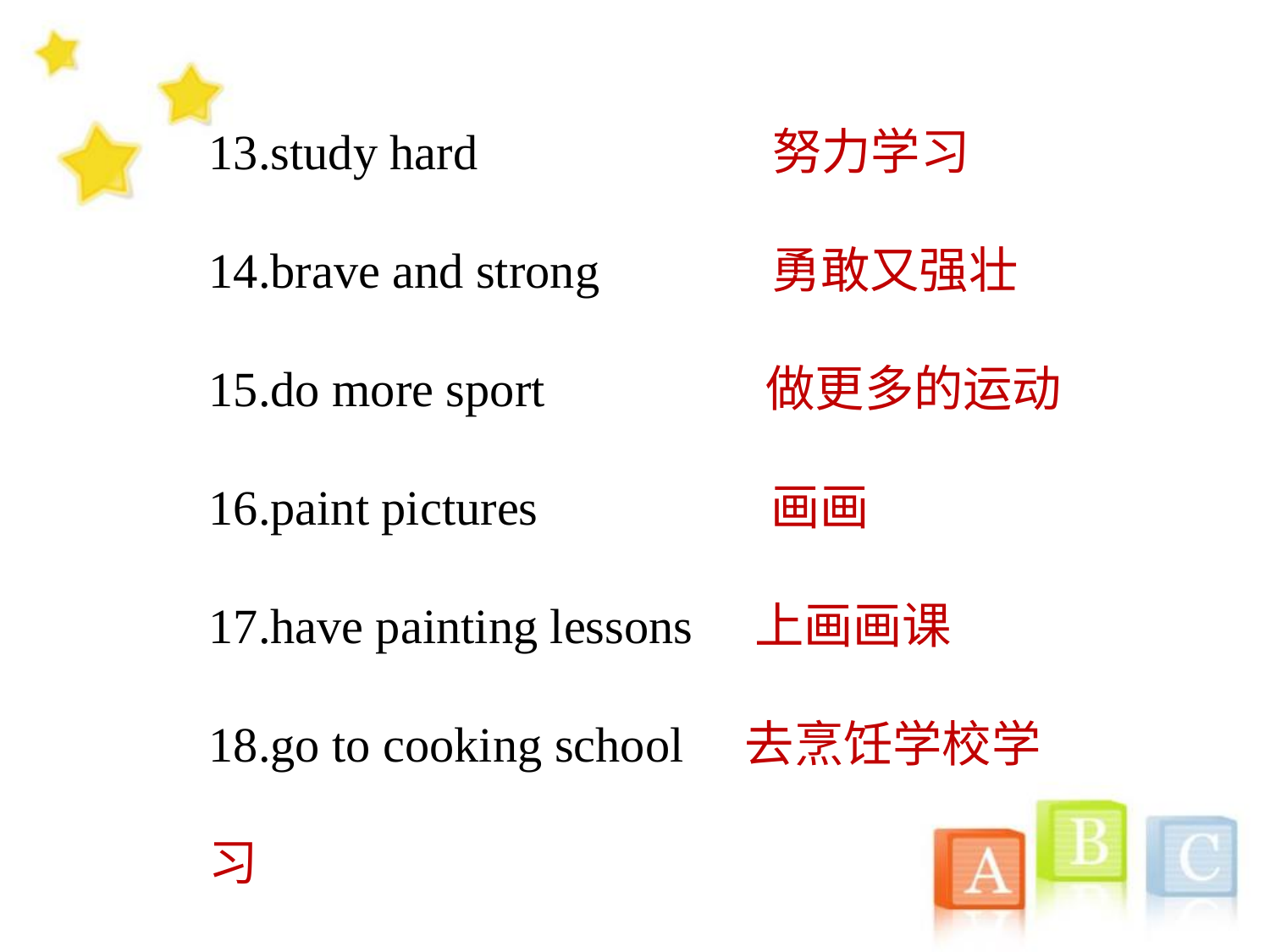

13.study hard                       努力学习
14.brave and strong             勇敢又强壮
15.do more sport                 做更多的运动
16.paint pictures                  画画
17.have painting lessons    上画画课
18.go to cooking school    去烹饪学校学习